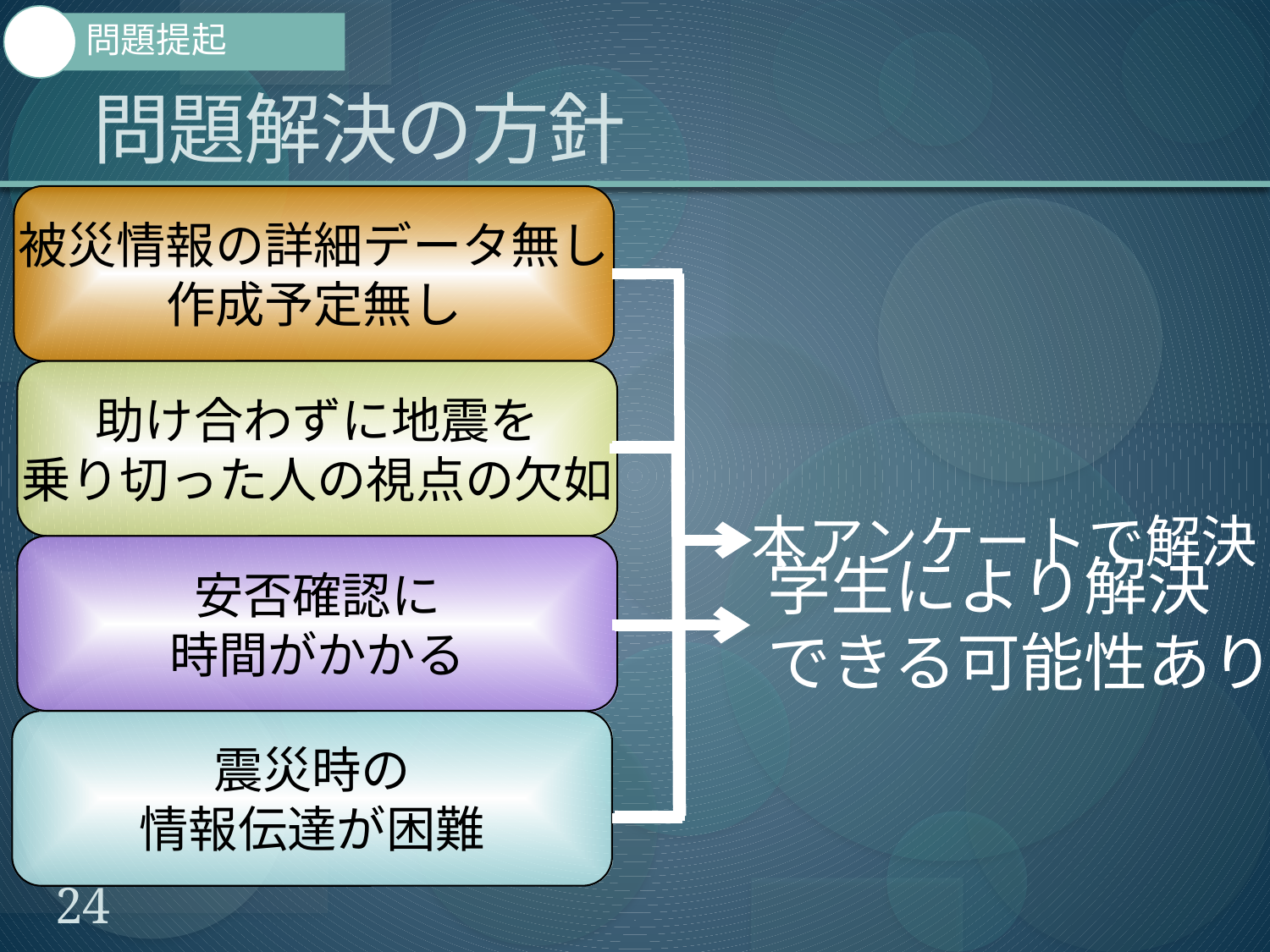

問題提起
# 問題解決の方針
被災情報の詳細データ無し
作成予定無し
助け合わずに地震を
乗り切った人の視点の欠如
本アンケートで解決
安否確認に
時間がかかる
学生により解決
できる可能性あり
震災時の
情報伝達が困難
24